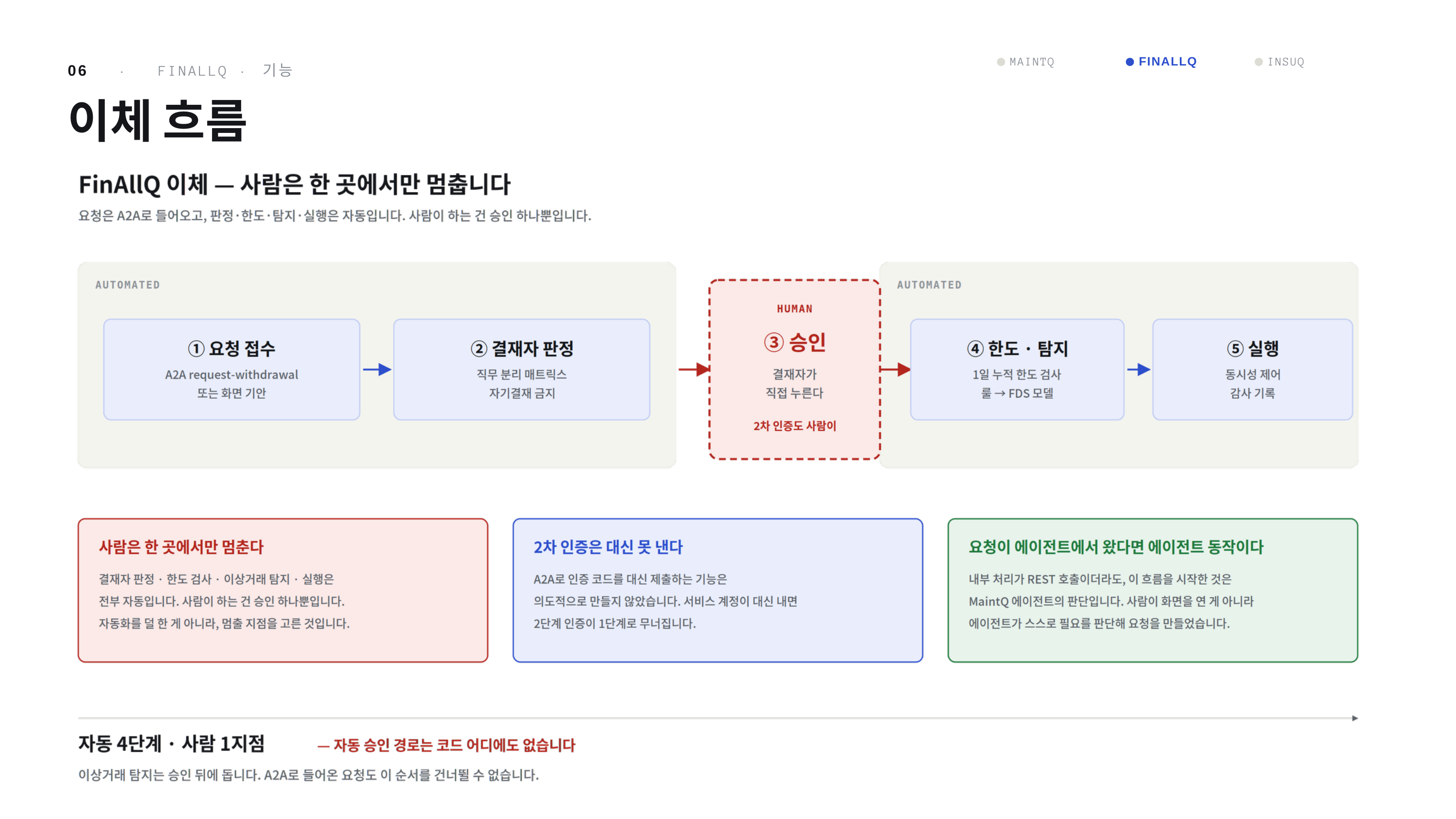

MAINTQ

FINALLQ

INSUQ

06   ·   FINALLQ · 기능

이체 흐름